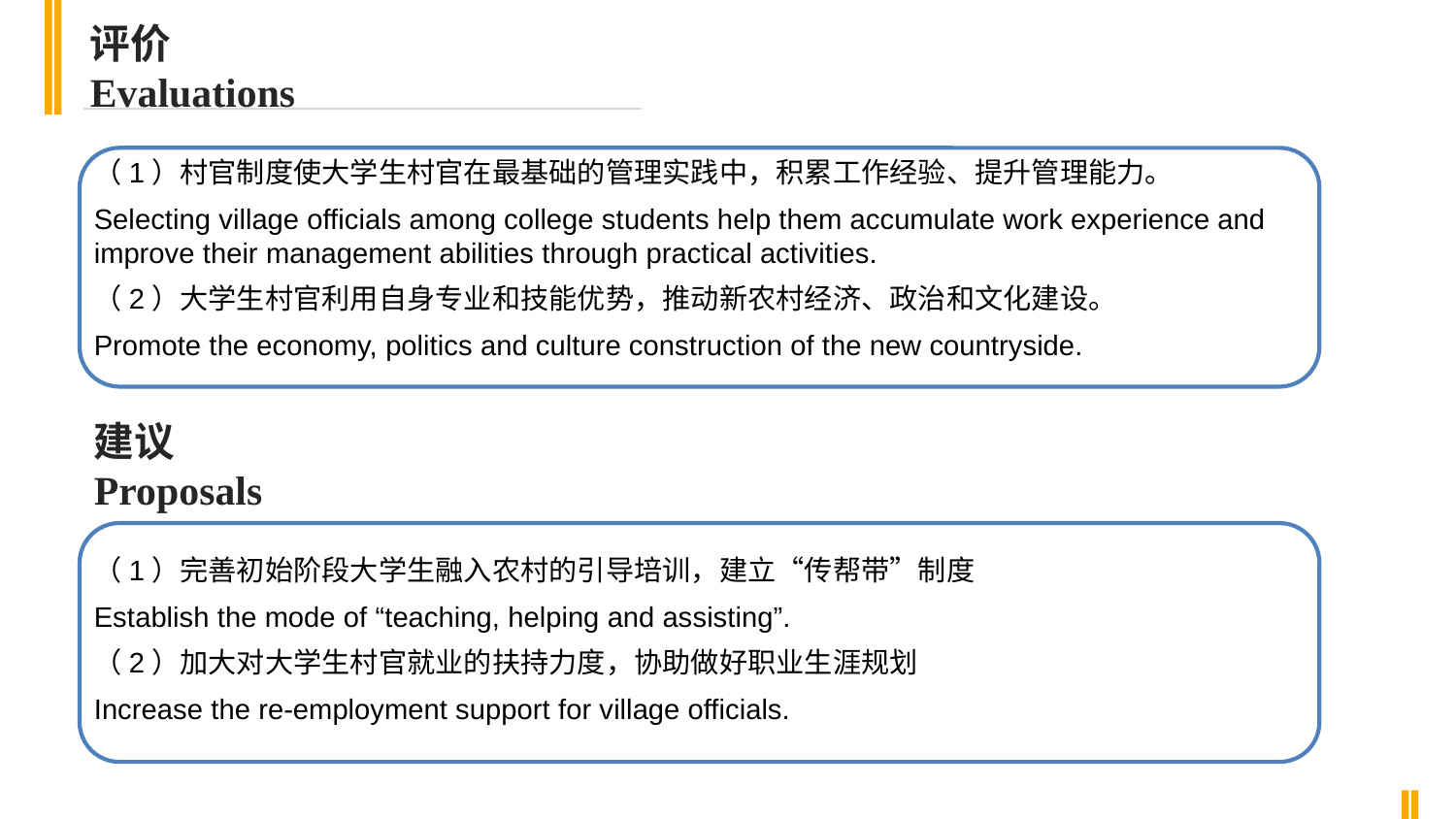

评价
Evaluations
（1）村官制度使大学生村官在最基础的管理实践中，积累工作经验、提升管理能力。
Selecting village officials among college students help them accumulate work experience and improve their management abilities through practical activities.
（2）大学生村官利用自身专业和技能优势，推动新农村经济、政治和文化建设。
Promote the economy, politics and culture construction of the new countryside.

建议
Proposals

（1）完善初始阶段大学生融入农村的引导培训，建立“传帮带”制度
Establish the mode of “teaching, helping and assisting”.
（2）加大对大学生村官就业的扶持力度，协助做好职业生涯规划
Increase the re-employment support for village officials.